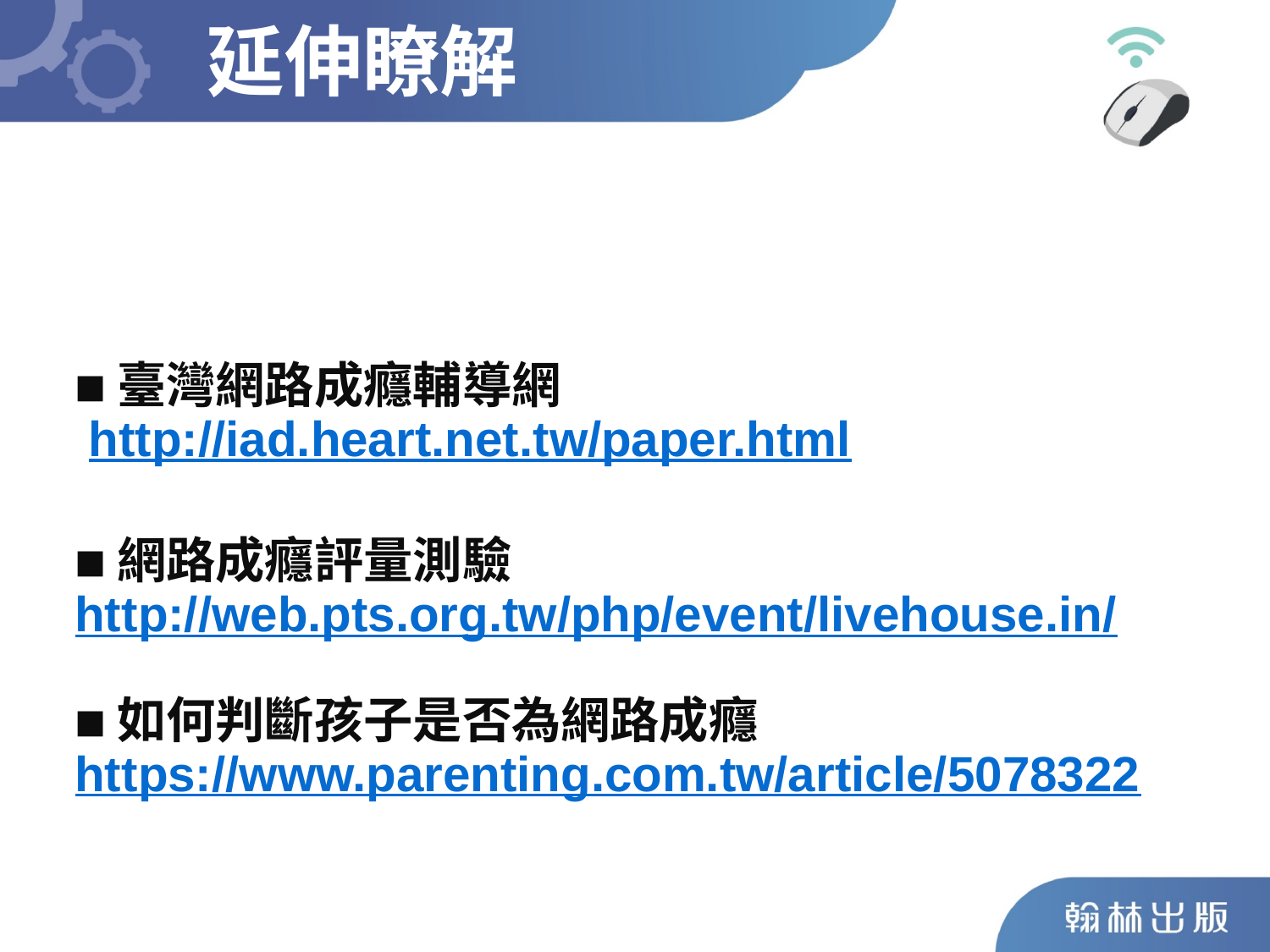

延伸瞭解
◼︎臺灣網路成癮輔導網
 http://iad.heart.net.tw/paper.html

◼︎網路成癮評量測驗
http://web.pts.org.tw/php/event/livehouse.in/

◼︎如何判斷孩子是否為網路成癮
https://www.parenting.com.tw/article/5078322